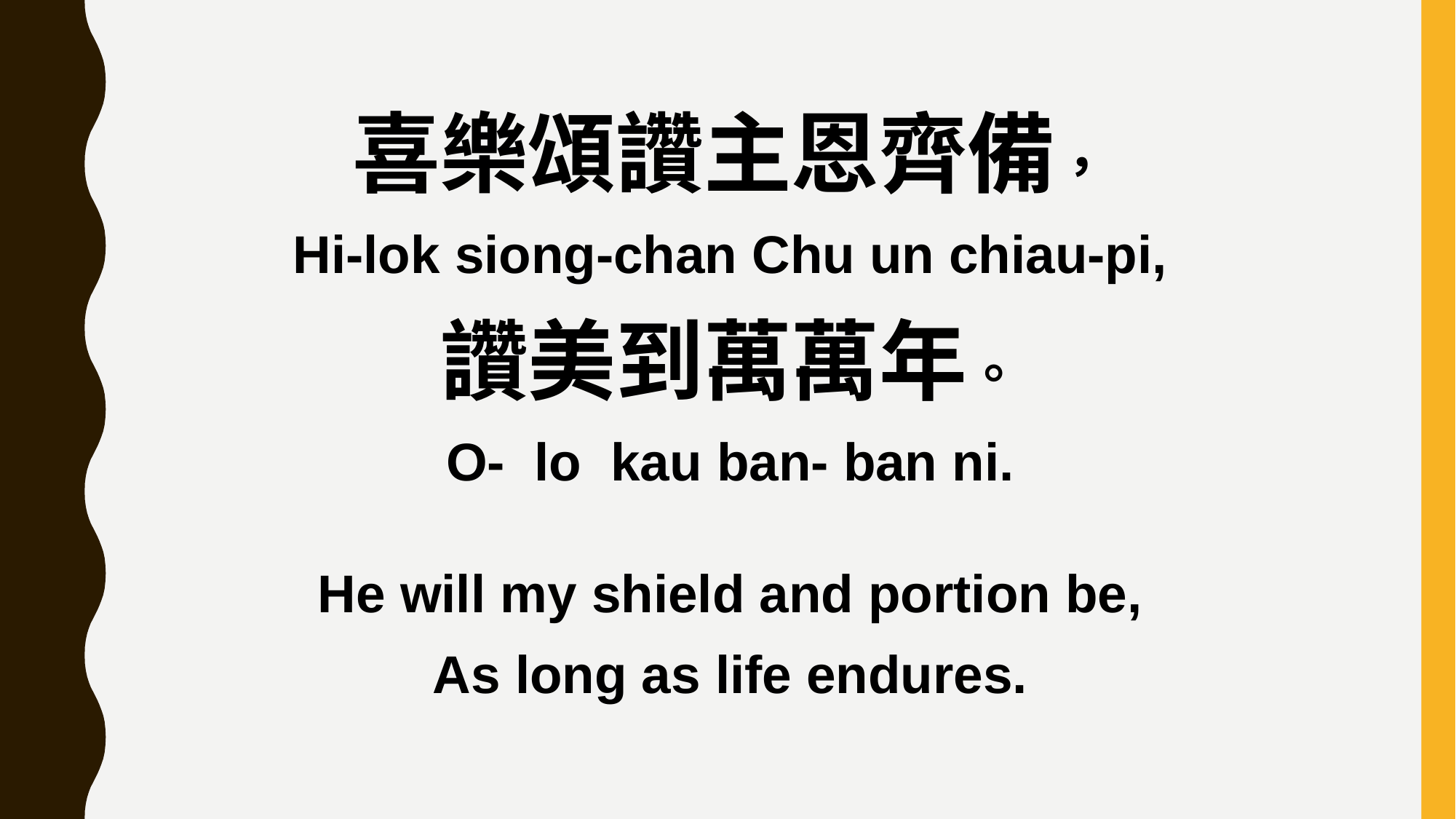

喜樂頌讚主恩齊備，
Hi-lok siong-chan Chu un chiau-pi,
讚美到萬萬年。
O-  lo  kau ban- ban ni.

He will my shield and portion be,
As long as life endures.